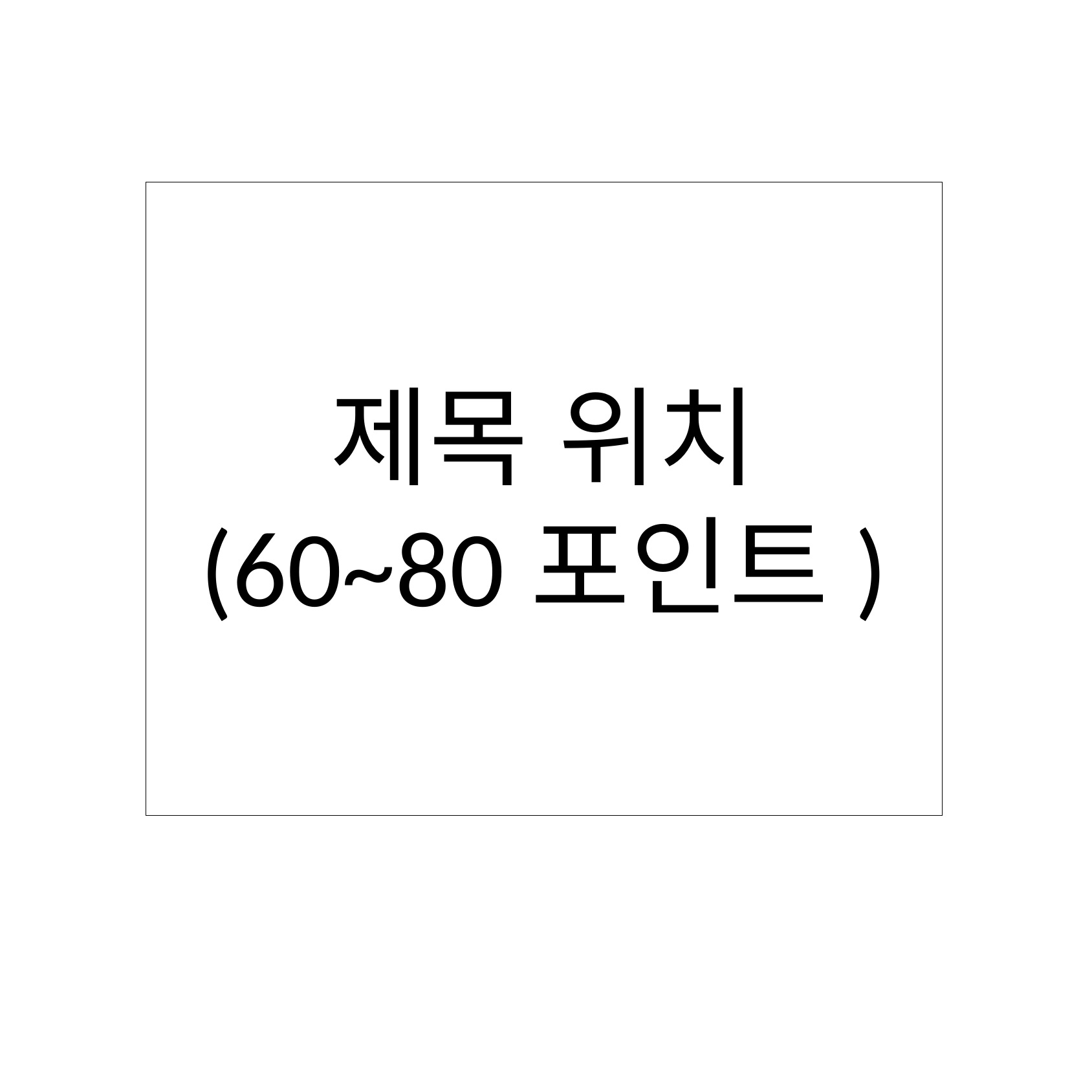

실제 SNS에 게시되는 이미지 사이즈는[900*900(정사각형)] 입니다.
제작시 기본 형태와 글씨의 가독성 등을 고려해 요청서를 작성하여 올려주시기 바랍니다.
제목 위치
(60~80포인트)